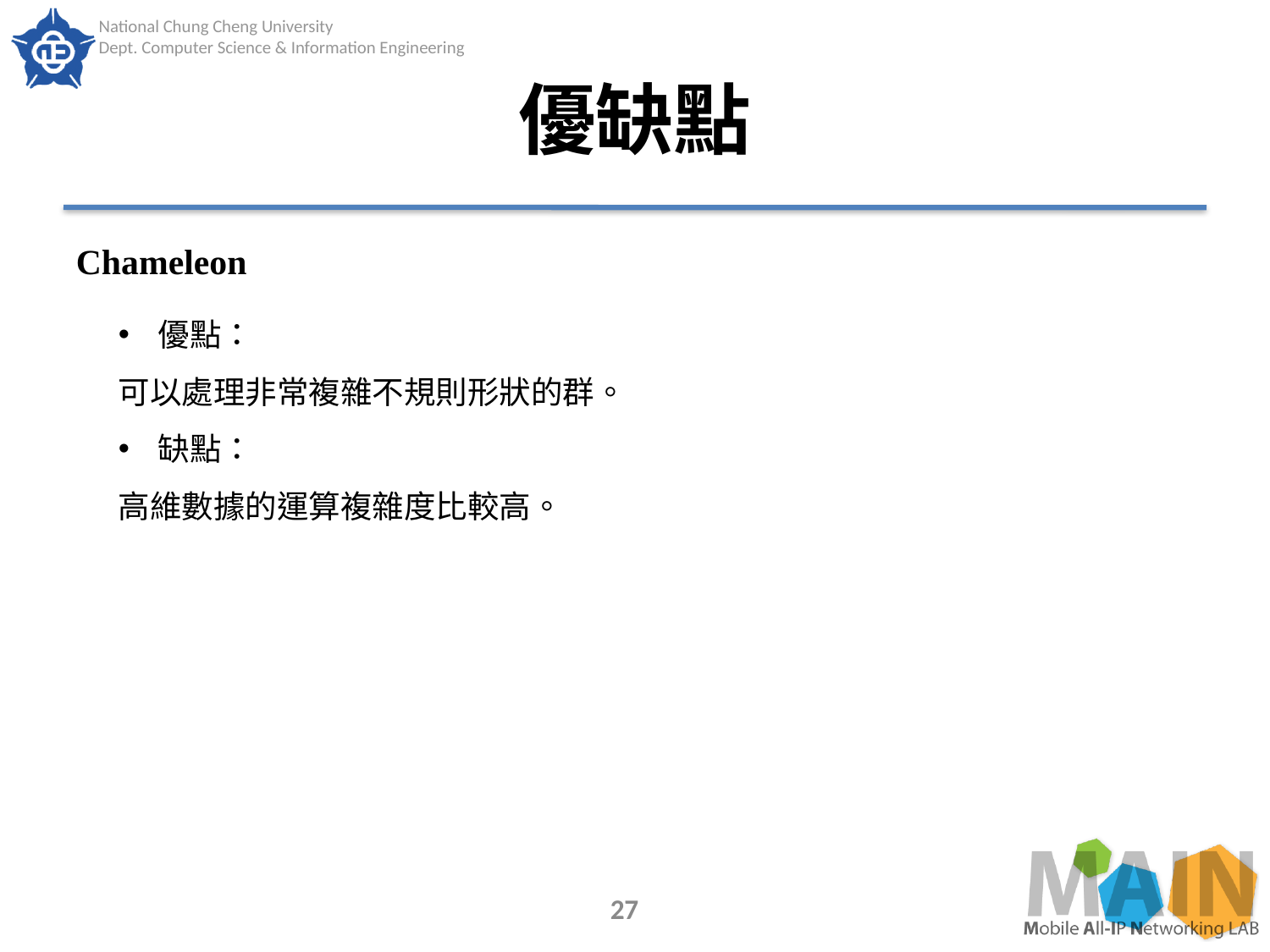

# 優缺點
Chameleon
優點：
可以處理非常複雜不規則形狀的群。
缺點：
高維數據的運算複雜度比較高。
27